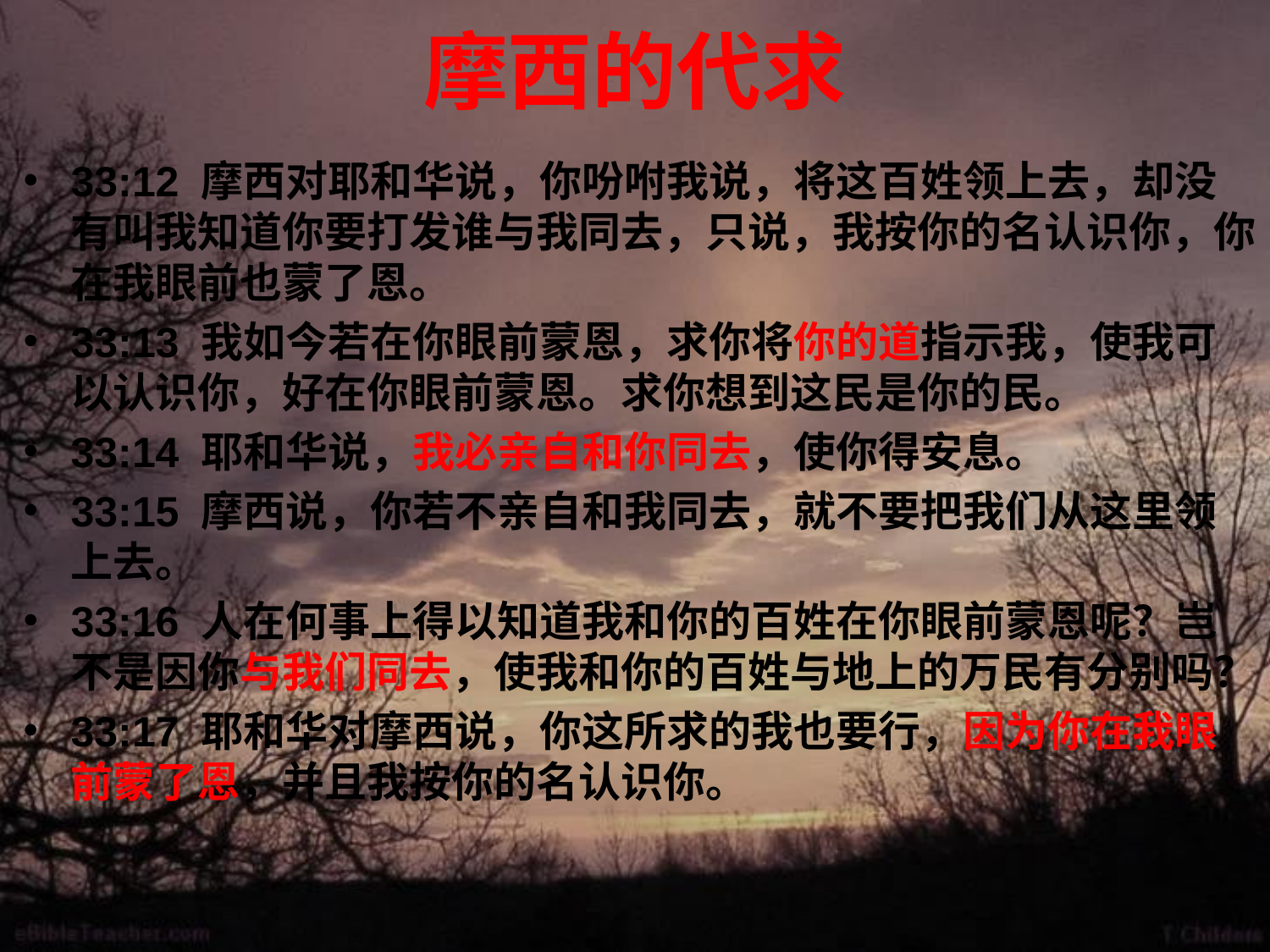

# 摩西的代求
33:12 摩西对耶和华说，你吩咐我说，将这百姓领上去，却没有叫我知道你要打发谁与我同去，只说，我按你的名认识你，你在我眼前也蒙了恩。
33:13 我如今若在你眼前蒙恩，求你将你的道指示我，使我可以认识你，好在你眼前蒙恩。求你想到这民是你的民。
33:14 耶和华说，我必亲自和你同去，使你得安息。
33:15 摩西说，你若不亲自和我同去，就不要把我们从这里领上去。
33:16 人在何事上得以知道我和你的百姓在你眼前蒙恩呢？岂不是因你与我们同去，使我和你的百姓与地上的万民有分别吗？
33:17 耶和华对摩西说，你这所求的我也要行，因为你在我眼前蒙了恩，并且我按你的名认识你。